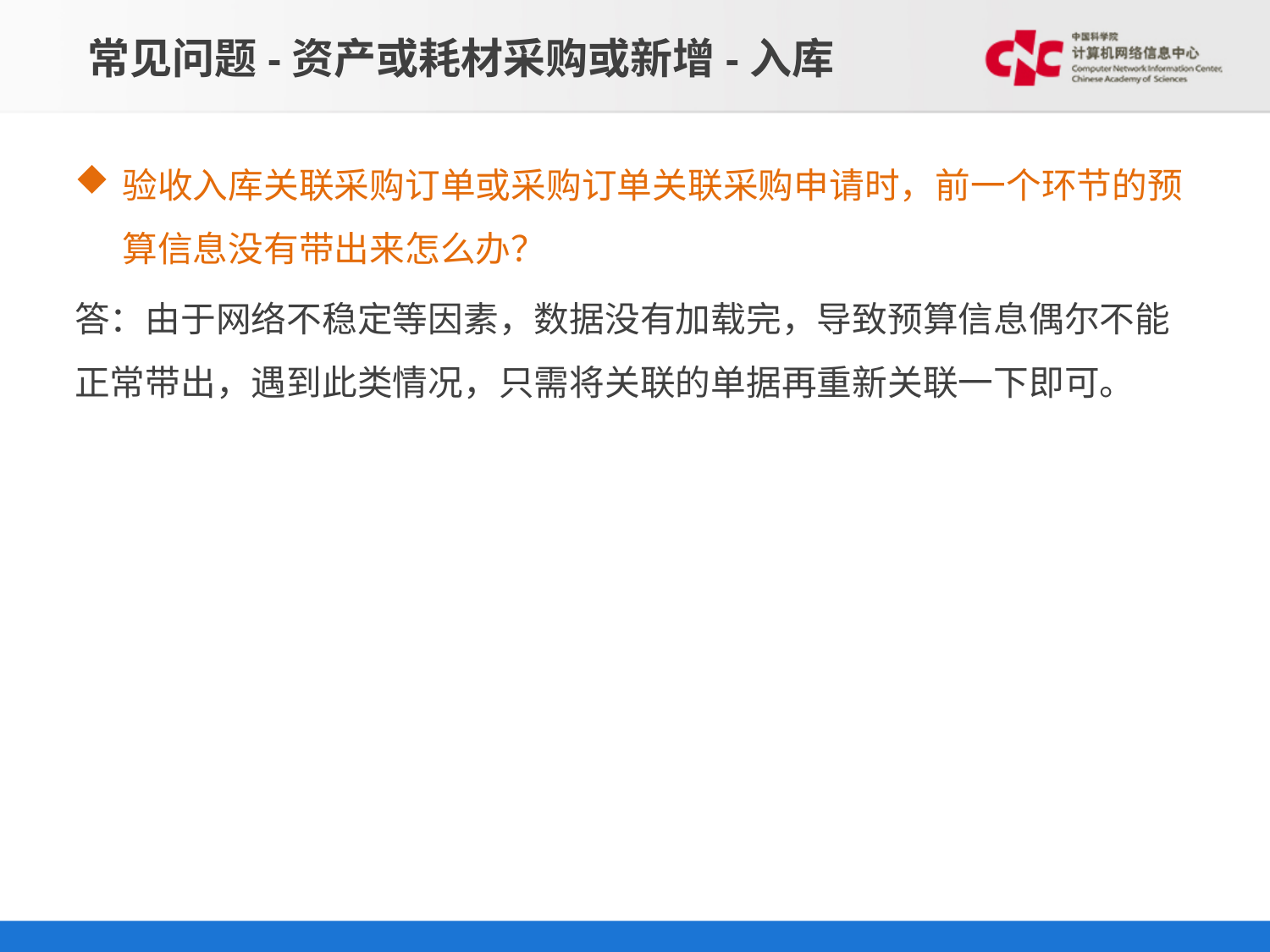

# 常见问题-资产或耗材采购或新增-入库
验收入库关联采购订单或采购订单关联采购申请时，前一个环节的预算信息没有带出来怎么办？
答：由于网络不稳定等因素，数据没有加载完，导致预算信息偶尔不能正常带出，遇到此类情况，只需将关联的单据再重新关联一下即可。